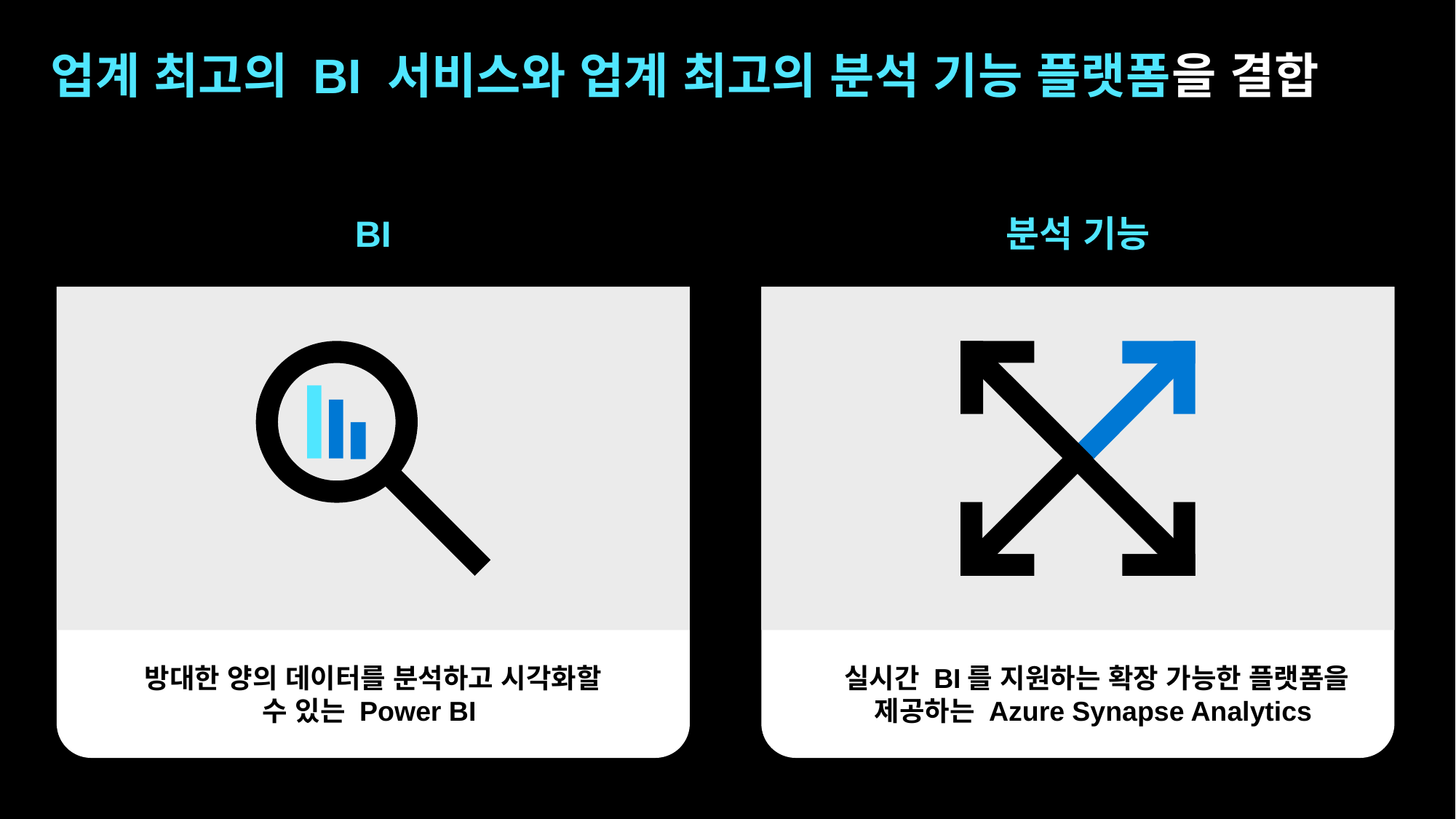

# 업계 최고의 BI 서비스와 업계 최고의 분석 기능 플랫폼을 결합
BI
분석 기능

방대한 양의 데이터를 분석하고 시각화할 수 있는 Power BI
실시간 BI를 지원하는 확장 가능한 플랫폼을 제공하는 Azure Synapse Analytics